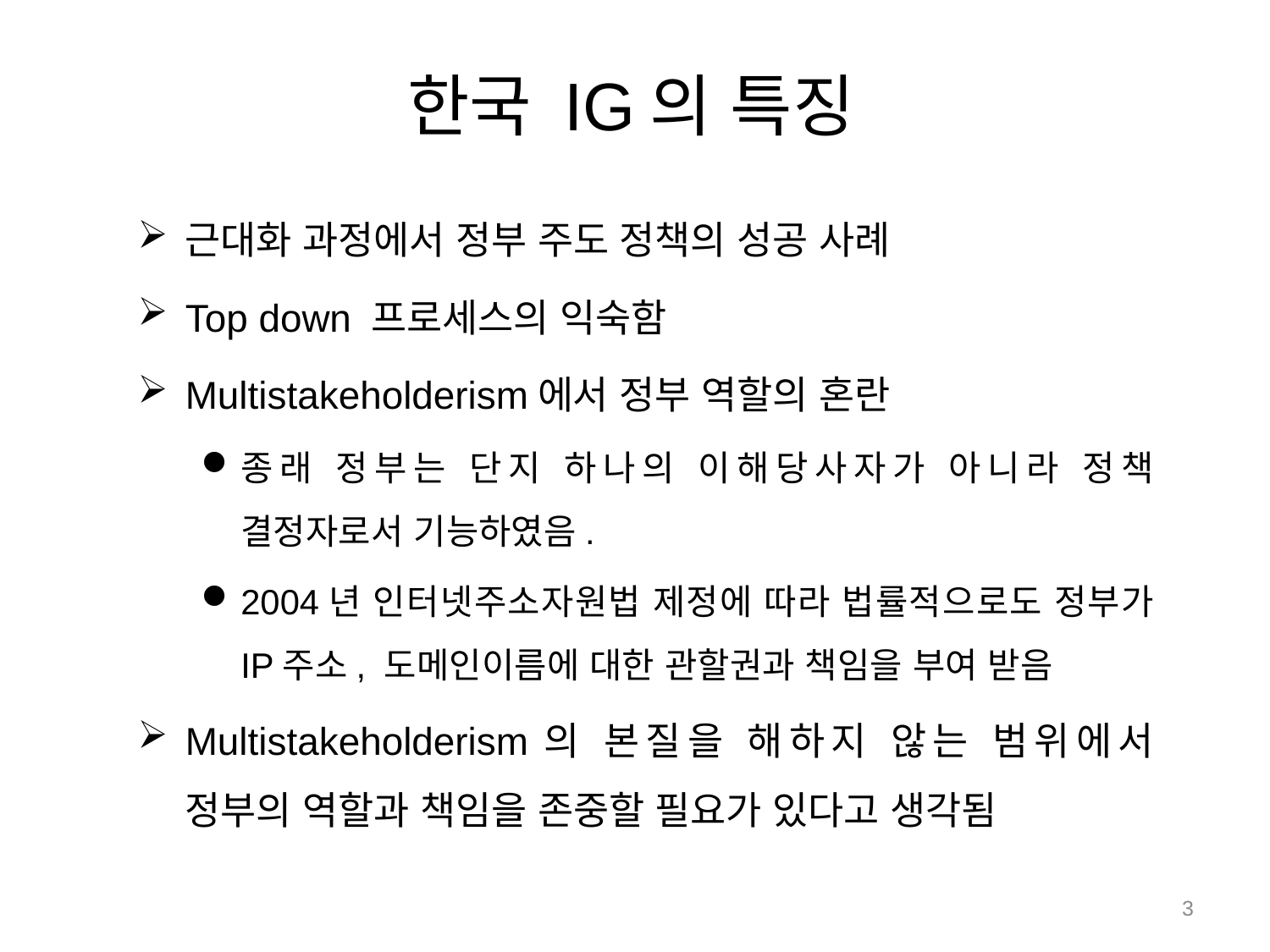

# 한국 IG의 특징
근대화 과정에서 정부 주도 정책의 성공 사례
Top down 프로세스의 익숙함
Multistakeholderism에서 정부 역할의 혼란
종래 정부는 단지 하나의 이해당사자가 아니라 정책 결정자로서 기능하였음.
2004년 인터넷주소자원법 제정에 따라 법률적으로도 정부가 IP주소, 도메인이름에 대한 관할권과 책임을 부여 받음
Multistakeholderism의 본질을 해하지 않는 범위에서 정부의 역할과 책임을 존중할 필요가 있다고 생각됨

3